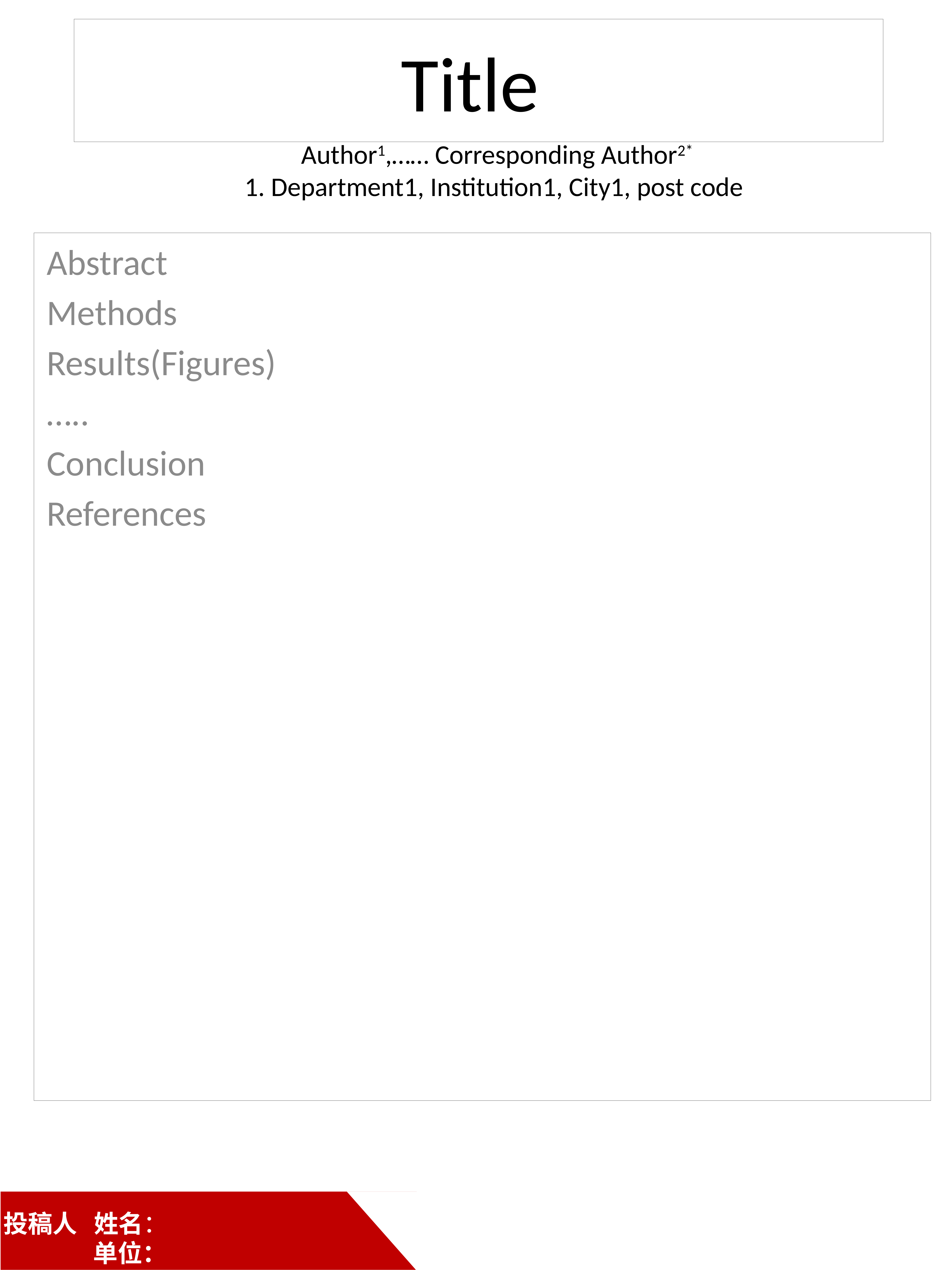

# Title
Author1,…… Corresponding Author2*
1. Department1, Institution1, City1, post code
Abstract
Methods
Results(Figures)
…..
Conclusion
References

投稿人   姓名：
               单位：